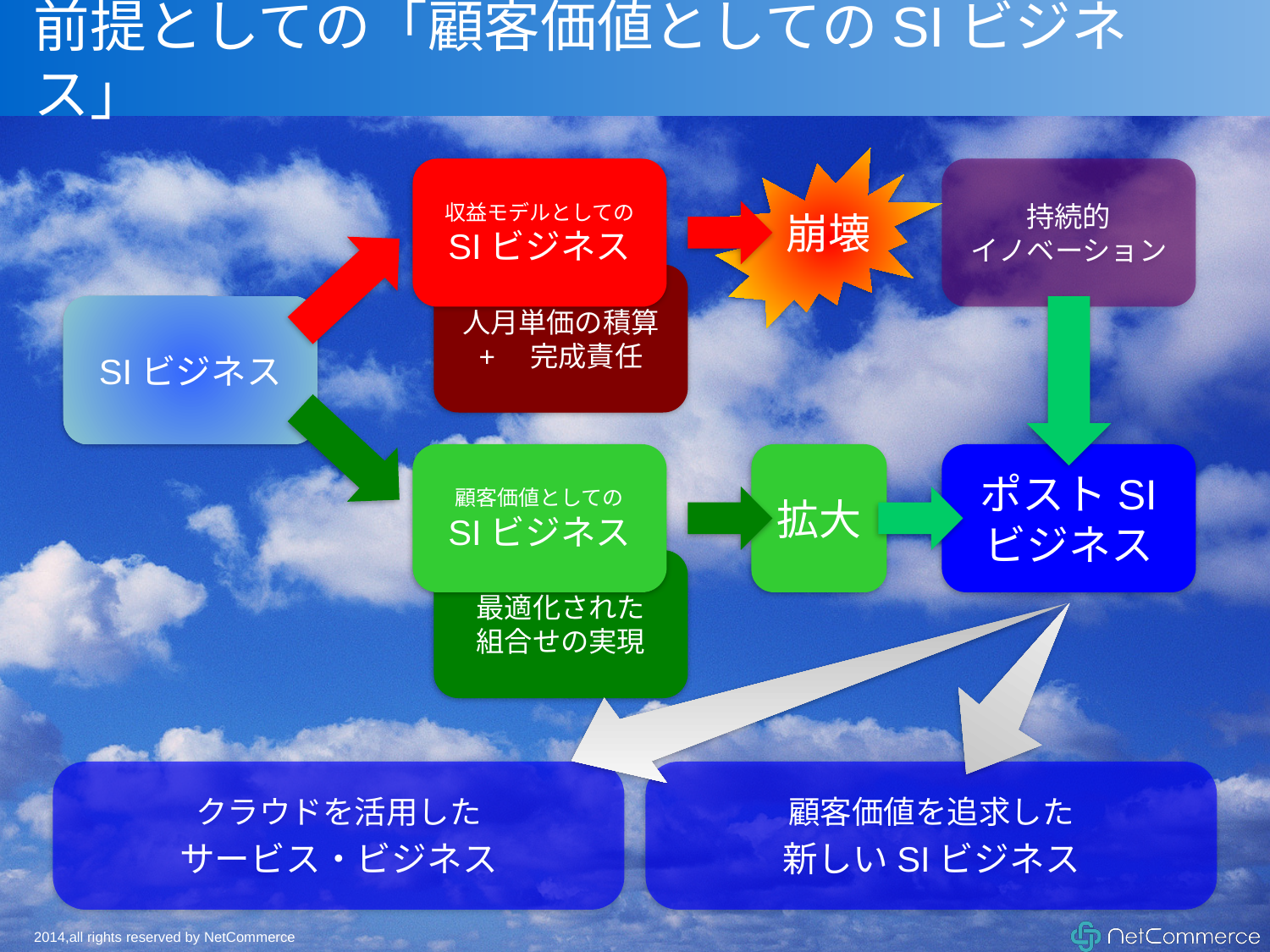

# 前提としての「顧客価値としてのSIビジネス」

崩壊
収益モデルとしての
SIビジネス

顧客価値としての
SIビジネス
持続的
イノベーション

ポストSI
ビジネス

人月単価の積算
+　完成責任
SIビジネス
拡大

最適化された
組合せの実現

クラウドを活用した
サービス・ビジネス
顧客価値を追求した
新しいSIビジネス